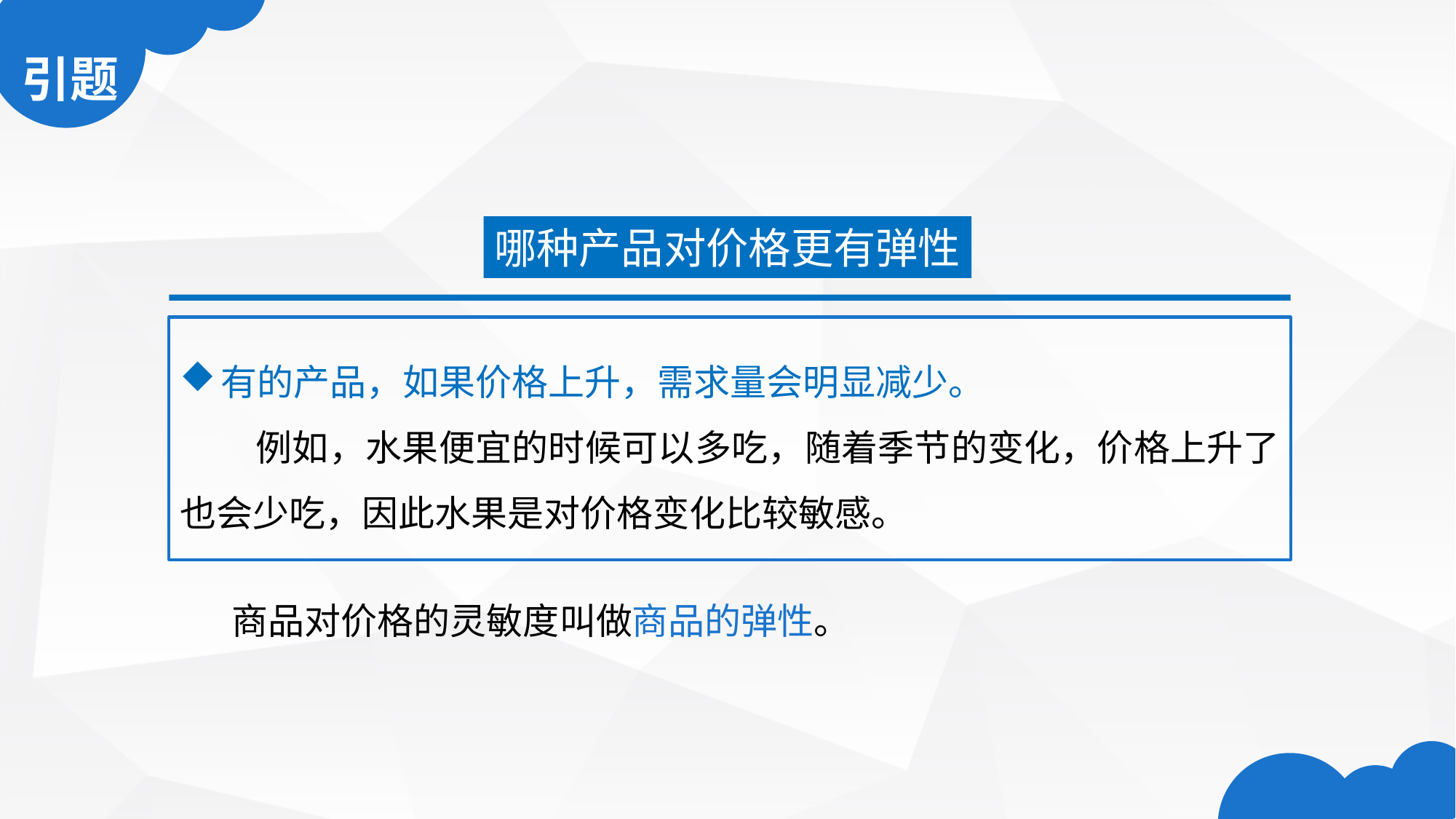

哪种产品对价格更有弹性

有的产品，如果价格上升，需求量会明显减少。
        例如，水果便宜的时候可以多吃，随着季节的变化，价格上升了也会少吃，因此水果是对价格变化比较敏感。

   商品对价格的灵敏度叫做商品的弹性。